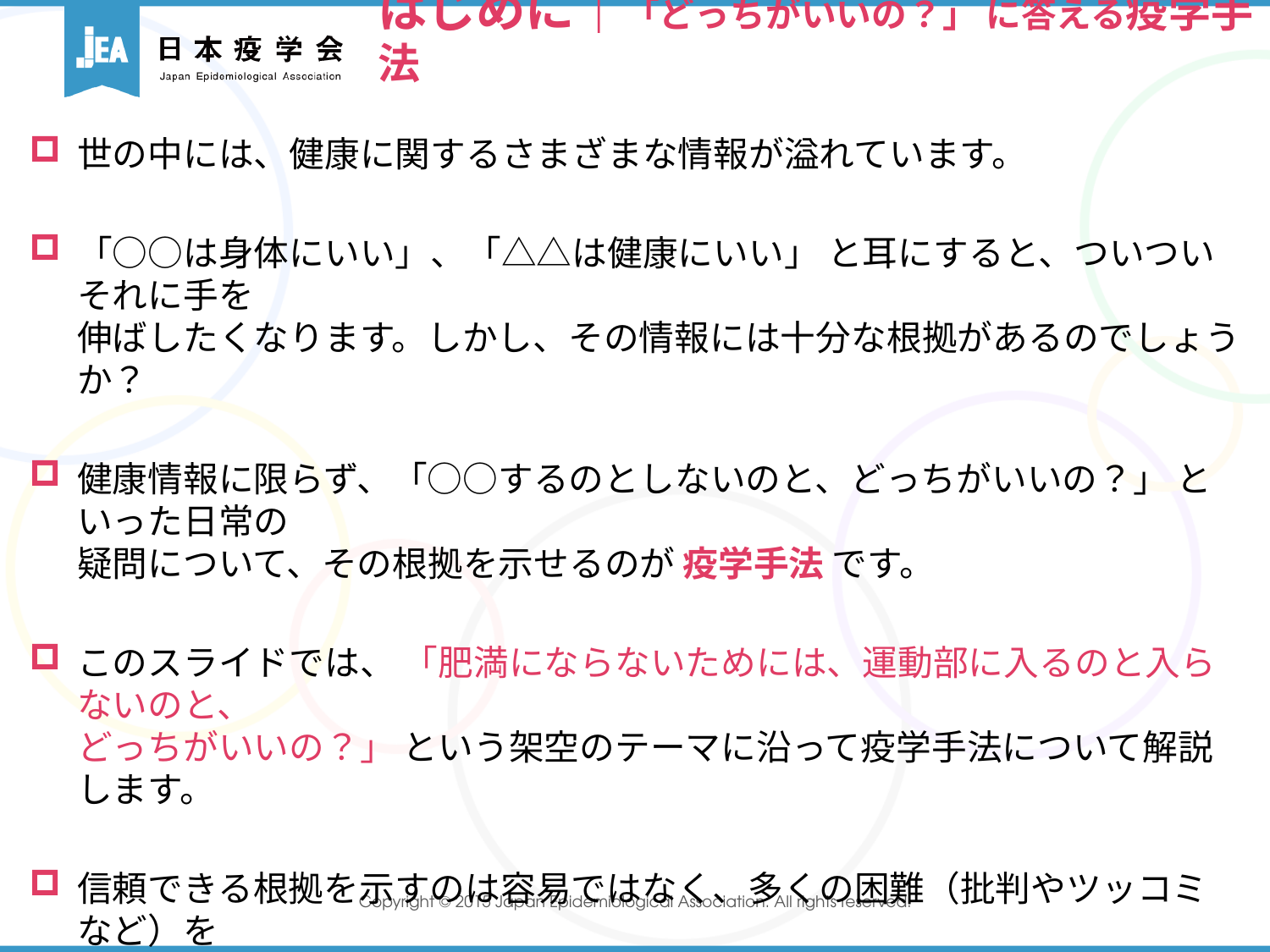

# はじめに｜「どっちがいいの？」 に答える疫学手法
世の中には、健康に関するさまざまな情報が溢れています。

「○○は身体にいい」、「△△は健康にいい」 と耳にすると、ついついそれに手を
伸ばしたくなります。しかし、その情報には十分な根拠があるのでしょうか？

健康情報に限らず、「○○するのとしないのと、どっちがいいの？」 といった日常の
疑問について、その根拠を示せるのが 疫学手法 です。

このスライドでは、 「肥満にならないためには、運動部に入るのと入らないのと、
どっちがいいの？」 という架空のテーマに沿って疫学手法について解説します。

信頼できる根拠を示すのは容易ではなく、多くの困難（批判やツッコミなど）を
乗り越えなくてはなりません。

それでは長い道のりの始まりです。まずは何から始めればよいでしょうか…